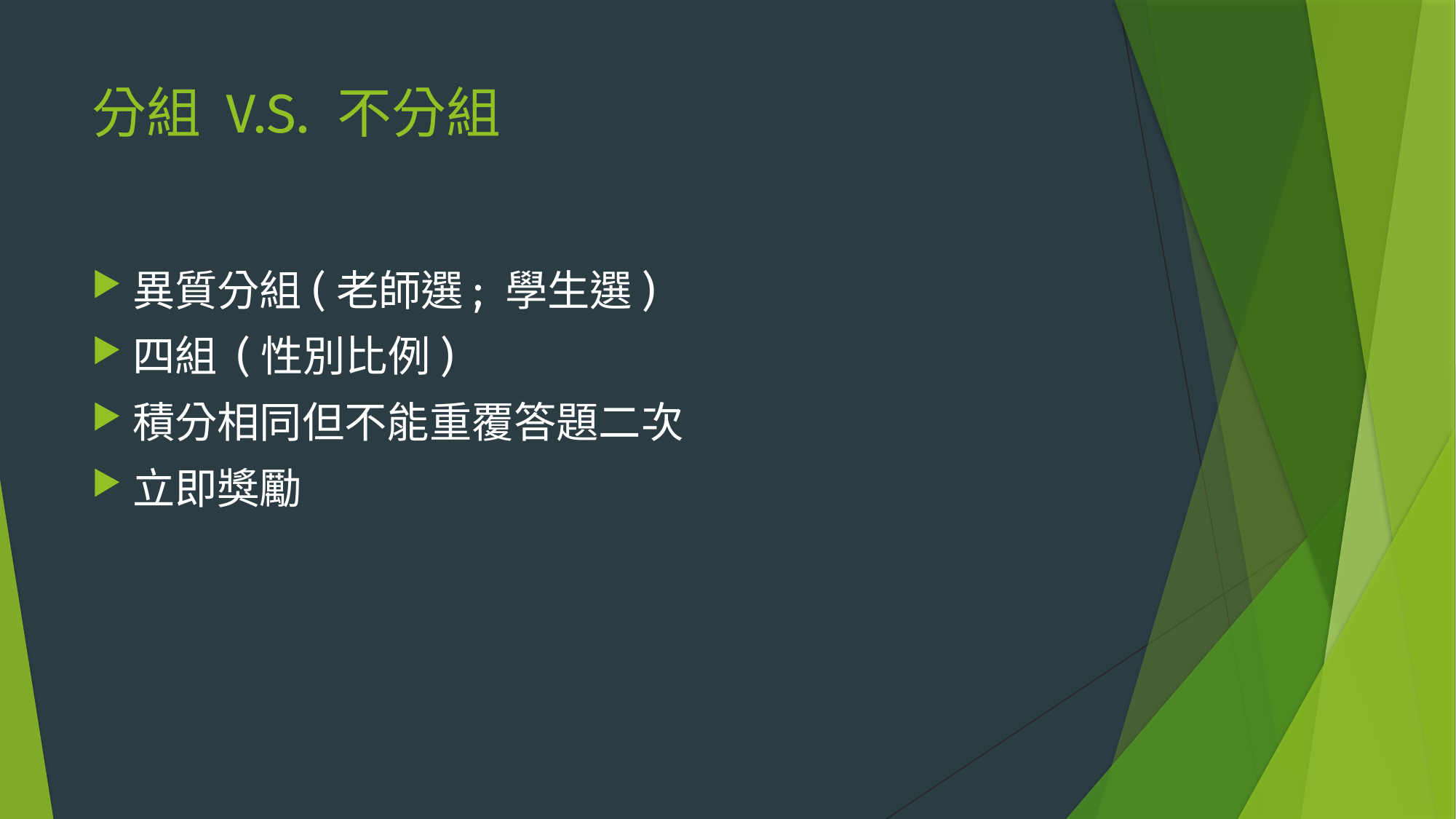

# 分組 V.S. 不分組
異質分組(老師選; 學生選)
四組 (性別比例)
積分相同但不能重覆答題二次
立即獎勵